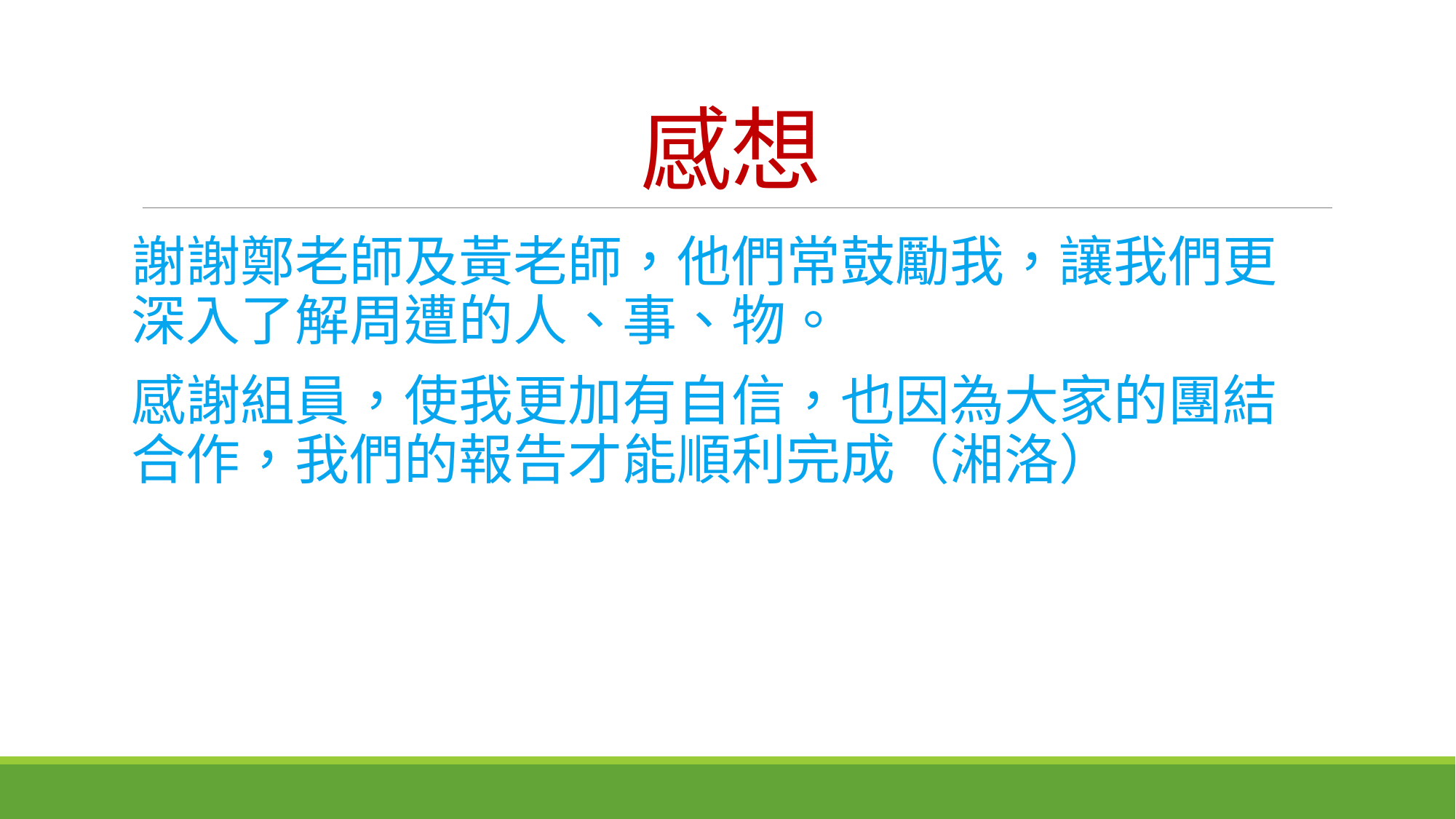

# 感想
謝謝鄭老師及黃老師，他們常鼓勵我，讓我們更深入了解周遭的人、事、物。
感謝組員，使我更加有自信，也因為大家的團結合作，我們的報告才能順利完成（湘洛）